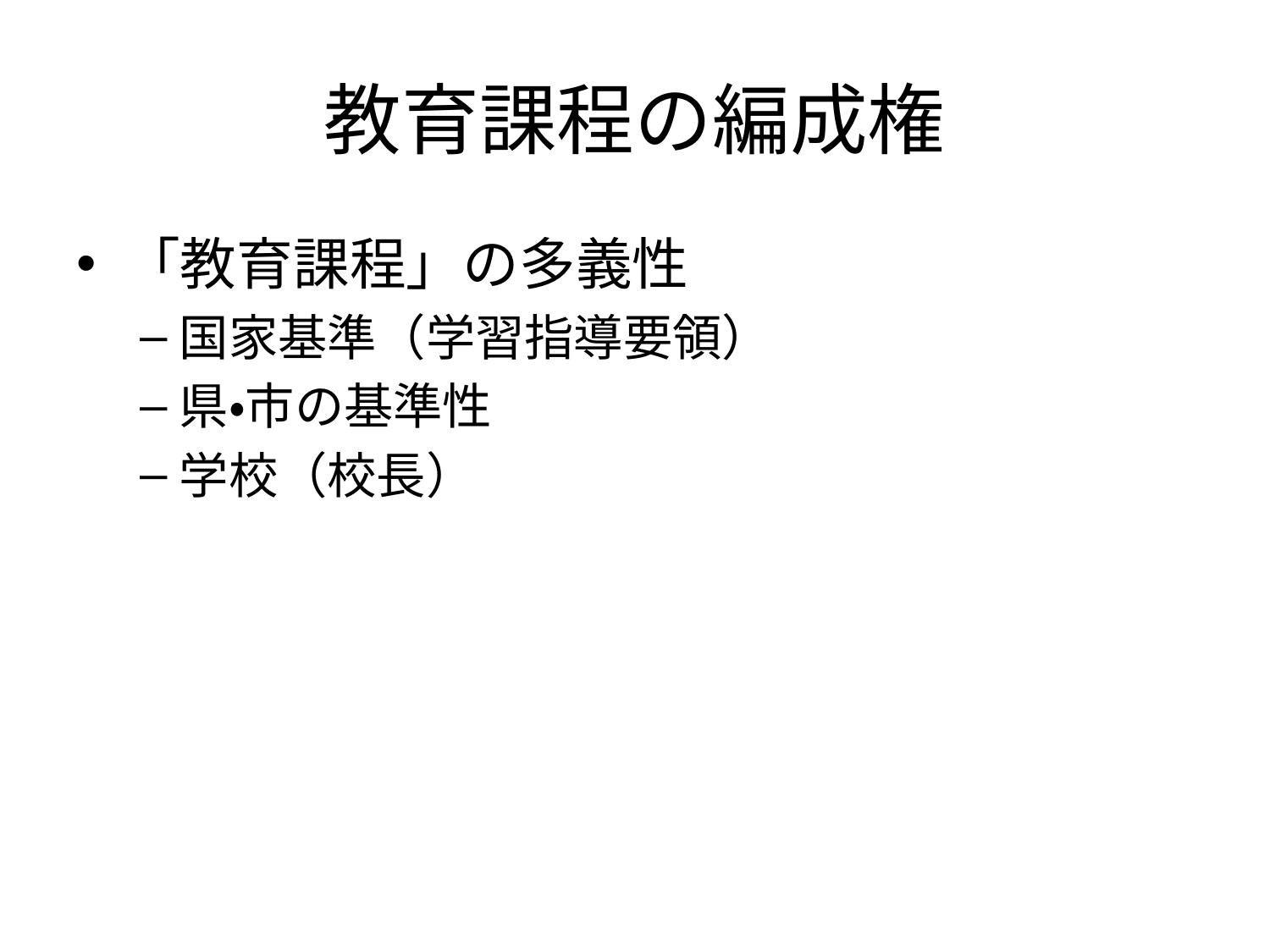

# 教育課程の編成権
「教育課程」の多義性
国家基準（学習指導要領）
県・市の基準性
学校（校長）